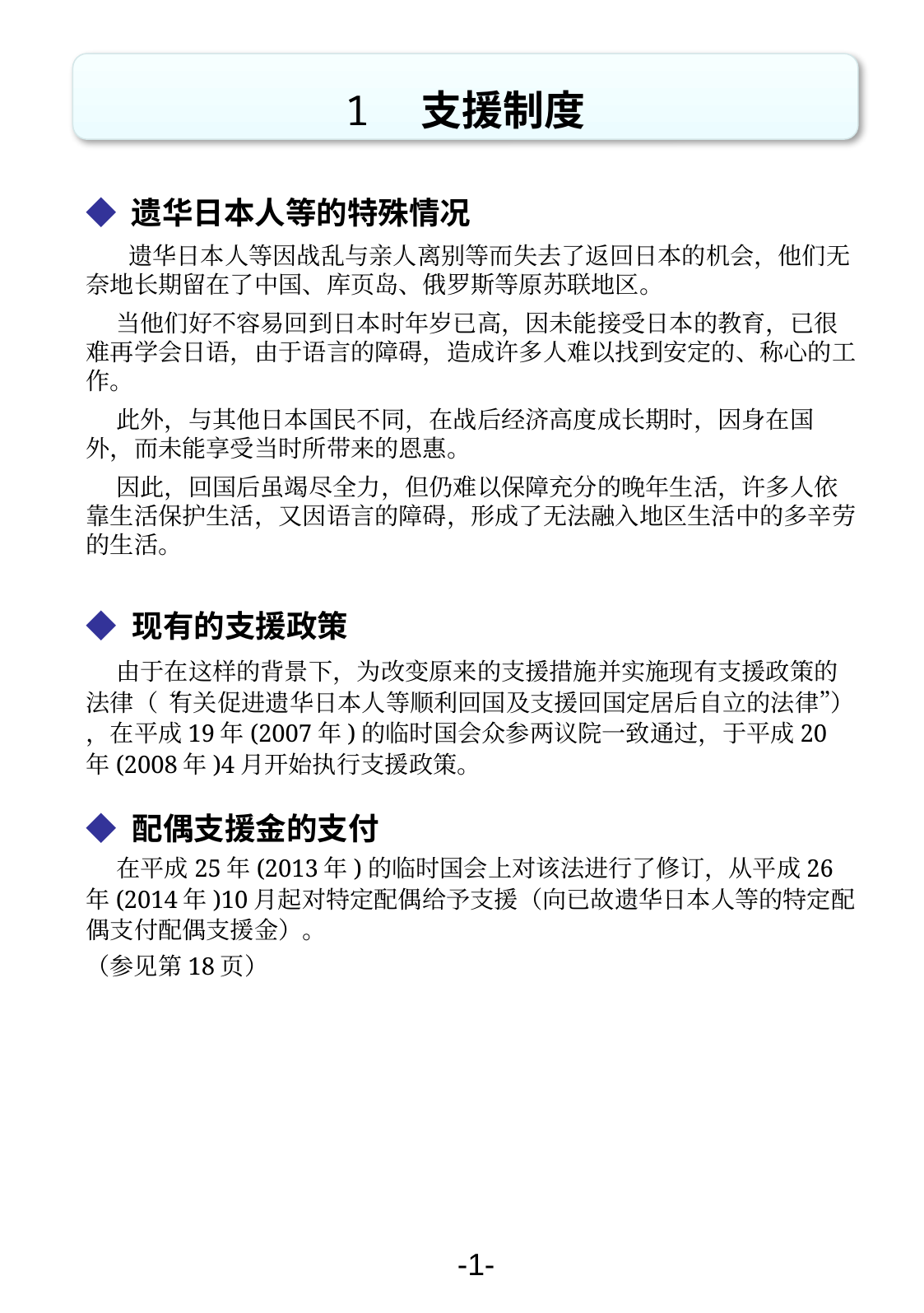

1　支援制度
◆ 遗华日本人等的特殊情况
　   遗华日本人等因战乱与亲人离别等而失去了返回日本的机会，他们无奈地长期留在了中国、库页岛、俄罗斯等原苏联地区。
    当他们好不容易回到日本时年岁已高，因未能接受日本的教育，已很难再学会日语，由于语言的障碍，造成许多人难以找到安定的、称心的工作。
    此外，与其他日本国民不同，在战后经济高度成长期时，因身在国外，而未能享受当时所带来的恩惠。
    因此，回国后虽竭尽全力，但仍难以保障充分的晚年生活，许多人依靠生活保护生活，又因语言的障碍，形成了无法融入地区生活中的多辛劳的生活。

◆ 现有的支援政策
    由于在这样的背景下，为改变原来的支援措施并实施现有支援政策的法律（“有关促进遗华日本人等顺利回国及支援回国定居后自立的法律”） ，在平成19年(2007年)的临时国会众参两议院一致通过，于平成20年(2008年)4月开始执行支援政策。
◆ 配偶支援金的支付
    在平成25年(2013年)的临时国会上对该法进行了修订，从平成26年(2014年)10月起对特定配偶给予支援（向已故遗华日本人等的特定配偶支付配偶支援金）。
（参见第18页）

-1-